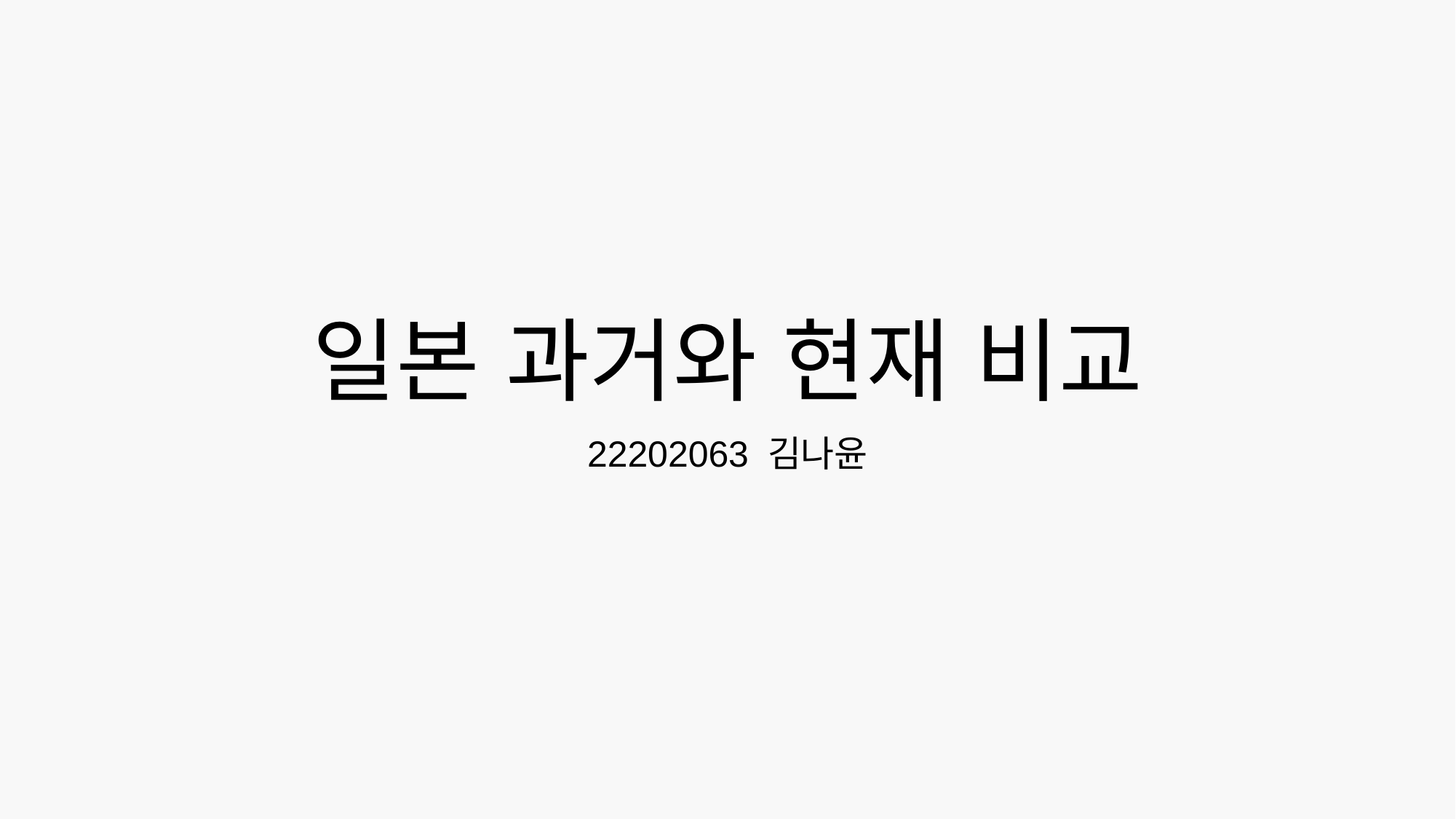

# 일본 과거와 현재 비교
22202063 김나윤